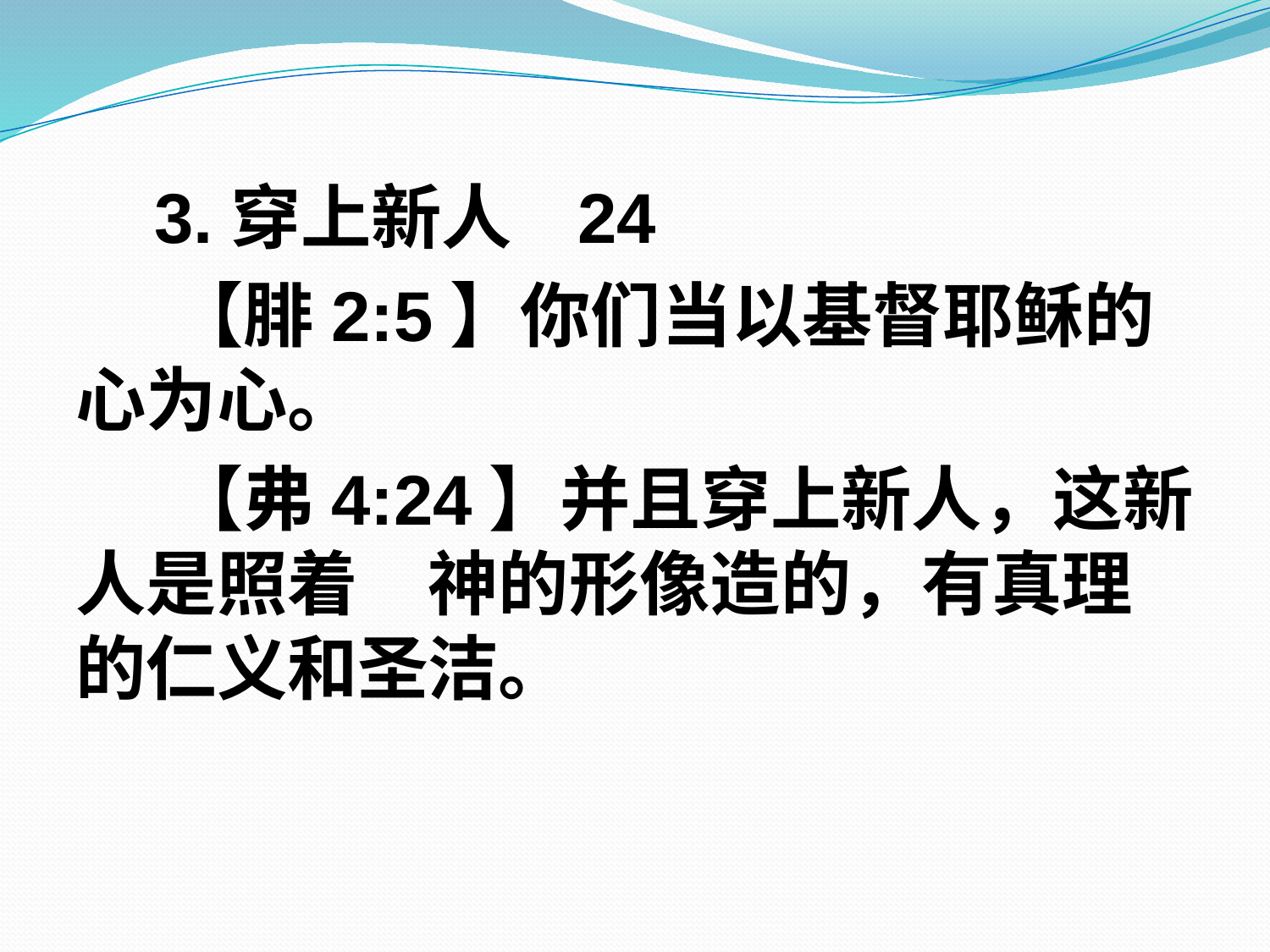

3.穿上新人   24
     【腓2:5】你们当以基督耶稣的心为心。
     【弗4:24】并且穿上新人，这新人是照着　神的形像造的，有真理的仁义和圣洁。